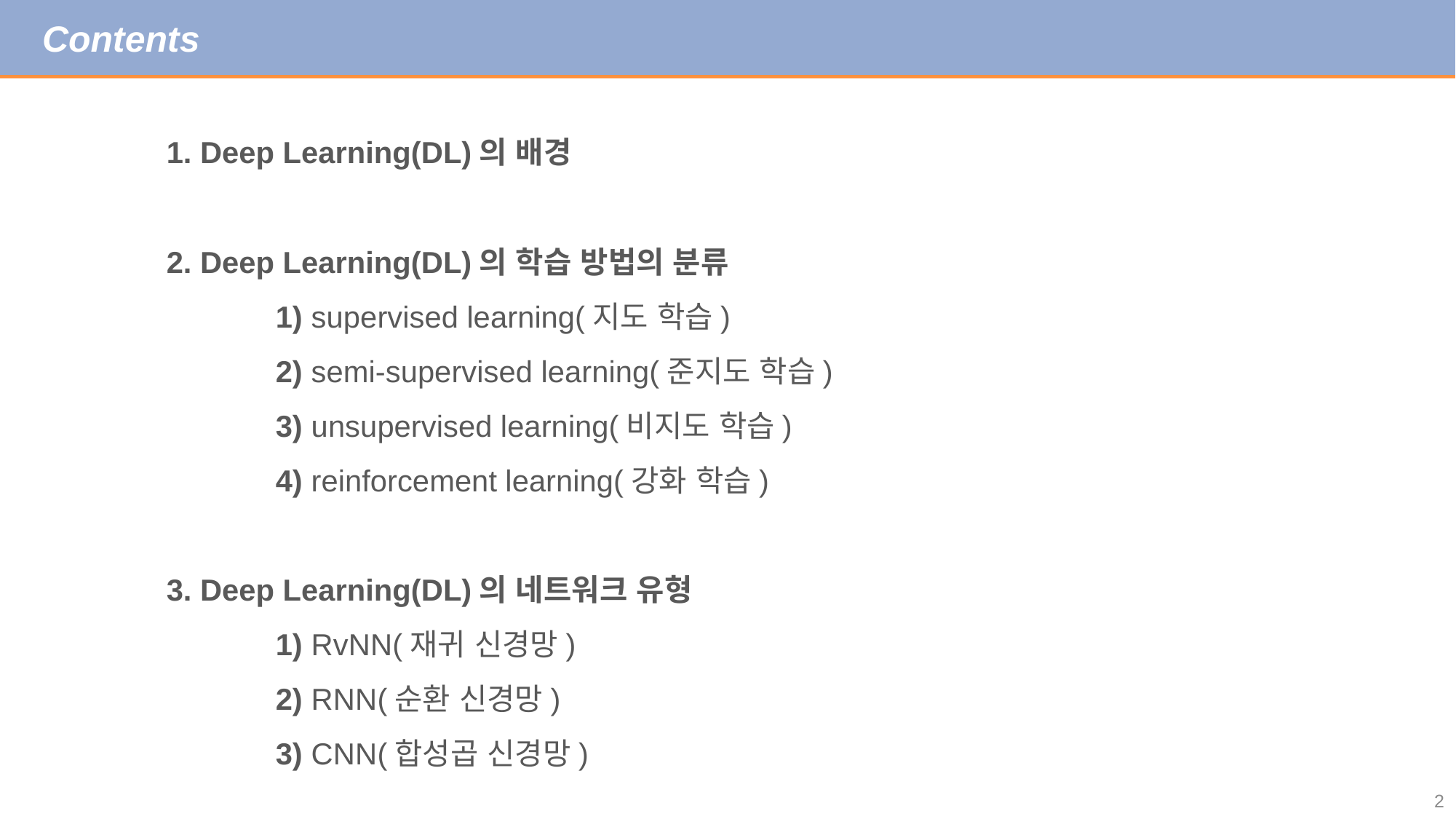

Contents
1. Deep Learning(DL)의 배경

2. Deep Learning(DL)의 학습 방법의 분류
	1) supervised learning(지도 학습)
	2) semi-supervised learning(준지도 학습)
	3) unsupervised learning(비지도 학습)
	4) reinforcement learning(강화 학습)

3. Deep Learning(DL)의 네트워크 유형
	1) RvNN(재귀 신경망)
	2) RNN(순환 신경망)
	3) CNN(합성곱 신경망)
2